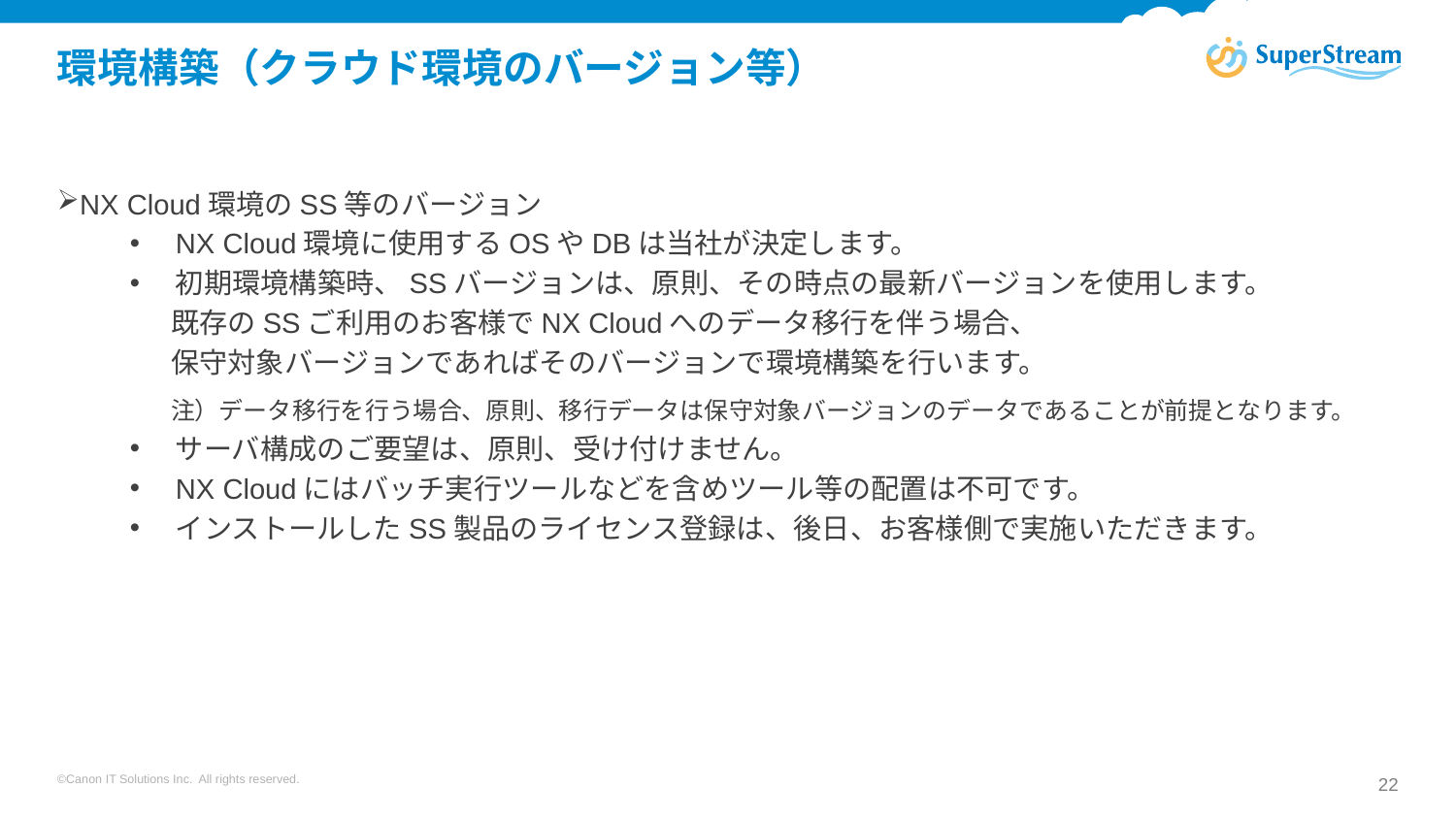

# 環境構築（クラウド環境のバージョン等）

NX Cloud環境のSS等のバージョン
NX Cloud環境に使用するOSやDBは当社が決定します。
初期環境構築時、SSバージョンは、原則、その時点の最新バージョンを使用します。
　  既存のSSご利用のお客様でNX Cloudへのデータ移行を伴う場合、
　  保守対象バージョンであればそのバージョンで環境構築を行います。
　  注）データ移行を行う場合、原則、移行データは保守対象バージョンのデータであることが前提となります。
サーバ構成のご要望は、原則、受け付けません。
NX Cloudにはバッチ実行ツールなどを含めツール等の配置は不可です。
インストールしたSS製品のライセンス登録は、後日、お客様側で実施いただきます。

©Canon IT Solutions Inc.  All rights reserved.
22